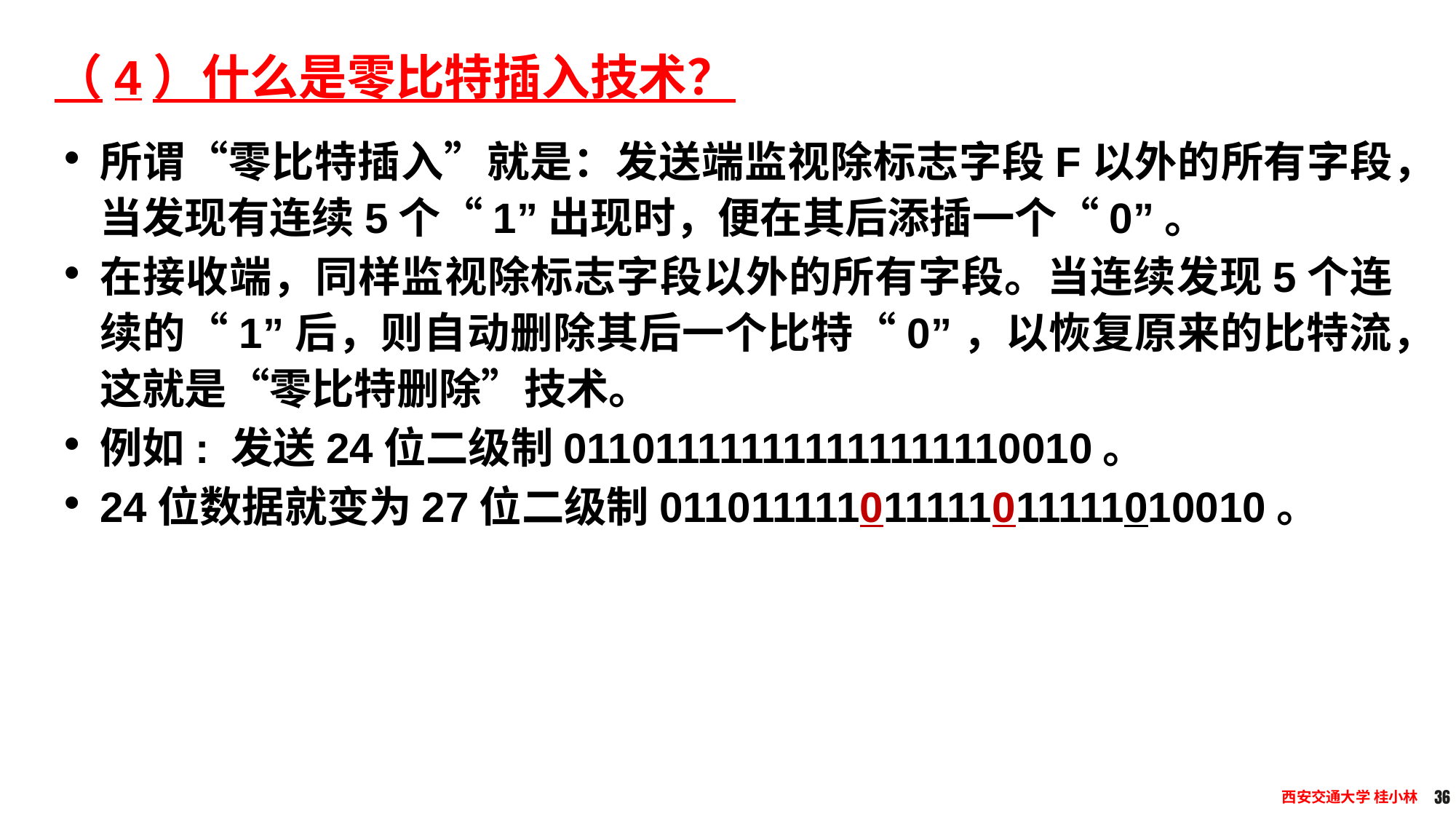

# （4）什么是零比特插入技术？
所谓“零比特插入”就是：发送端监视除标志字段F以外的所有字段，当发现有连续5个“1”出现时，便在其后添插一个“0”。
在接收端，同样监视除标志字段以外的所有字段。当连续发现5个连续的“1”后，则自动删除其后一个比特“0”，以恢复原来的比特流，这就是“零比特删除”技术。
例如: 发送24位二级制011011111111111111110010。
24位数据就变为27位二级制011011111011111011111010010。